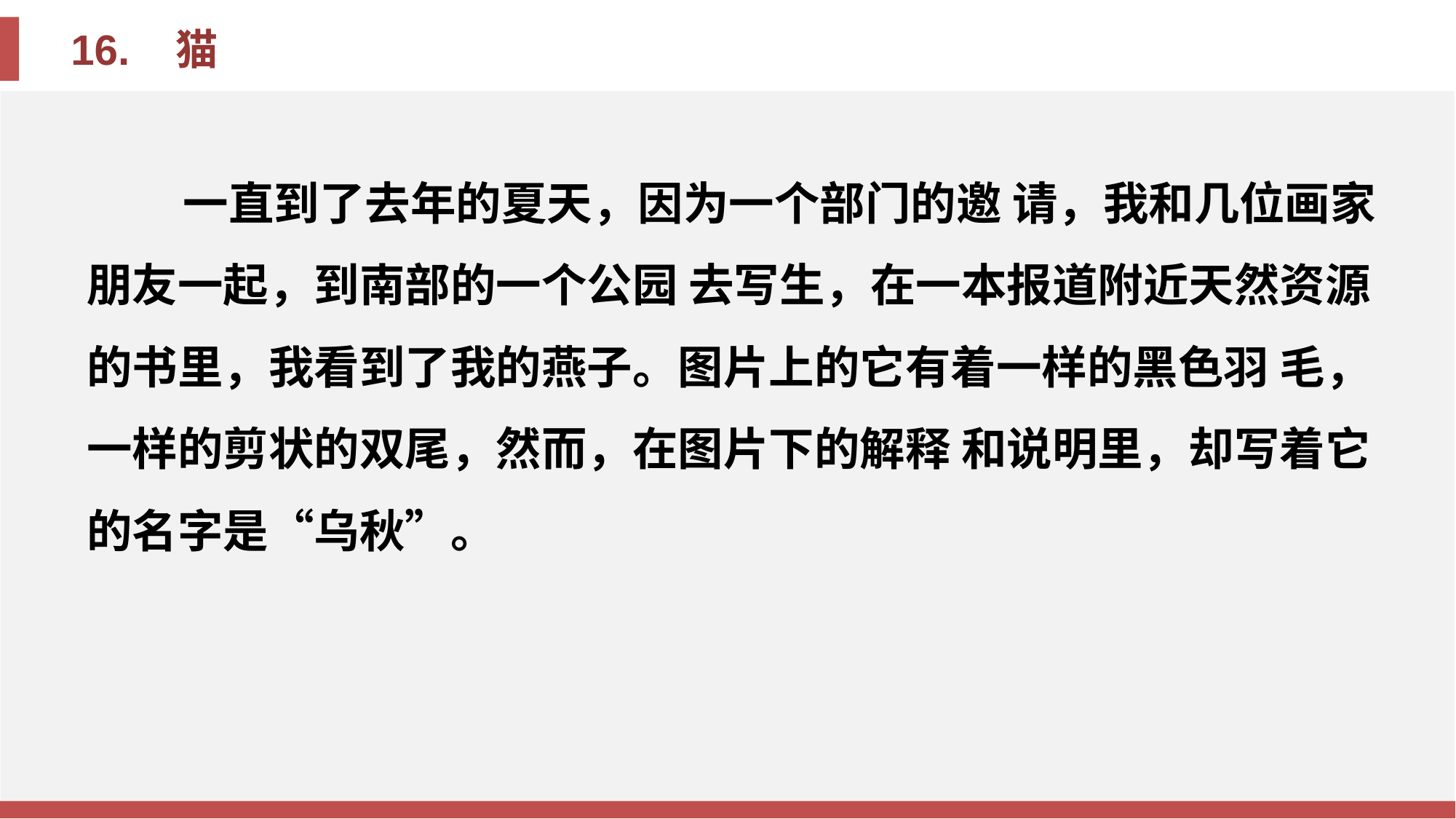

一直到了去年的夏天，因为一个部门的邀 请，我和几位画家朋友一起，到南部的一个公园 去写生，在一本报道附近天然资源的书里，我看到了我的燕子。图片上的它有着一样的黑色羽 毛，一样的剪状的双尾，然而，在图片下的解释 和说明里，却写着它的名字是“乌秋”。